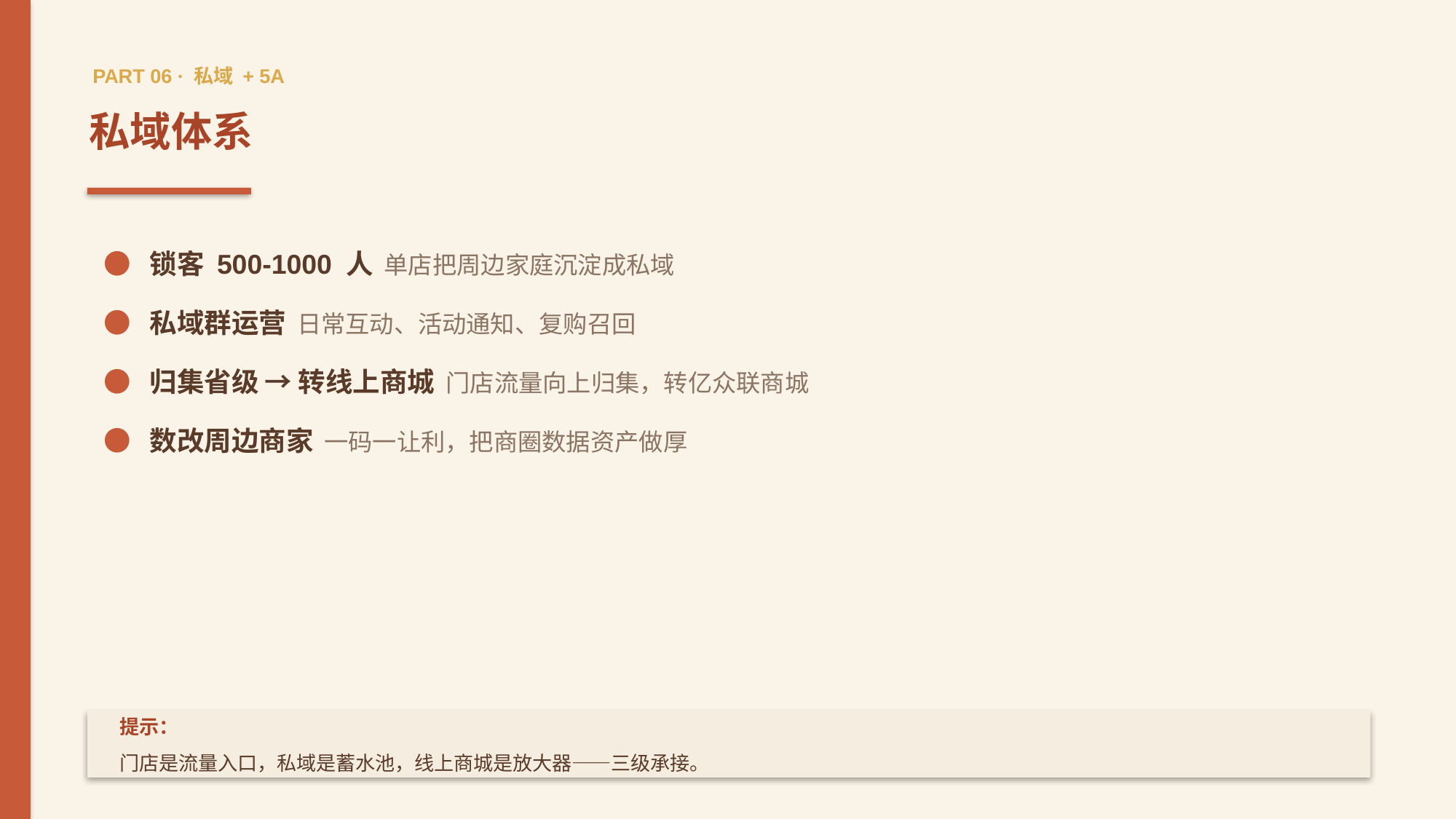

PART 06 · 私域 + 5A
私域体系

●  锁客 500-1000 人  单店把周边家庭沉淀成私域
●  私域群运营  日常互动、活动通知、复购召回
●  归集省级 → 转线上商城  门店流量向上归集，转亿众联商城
●  数改周边商家  一码一让利，把商圈数据资产做厚

提示：
门店是流量入口，私域是蓄水池，线上商城是放大器——三级承接。